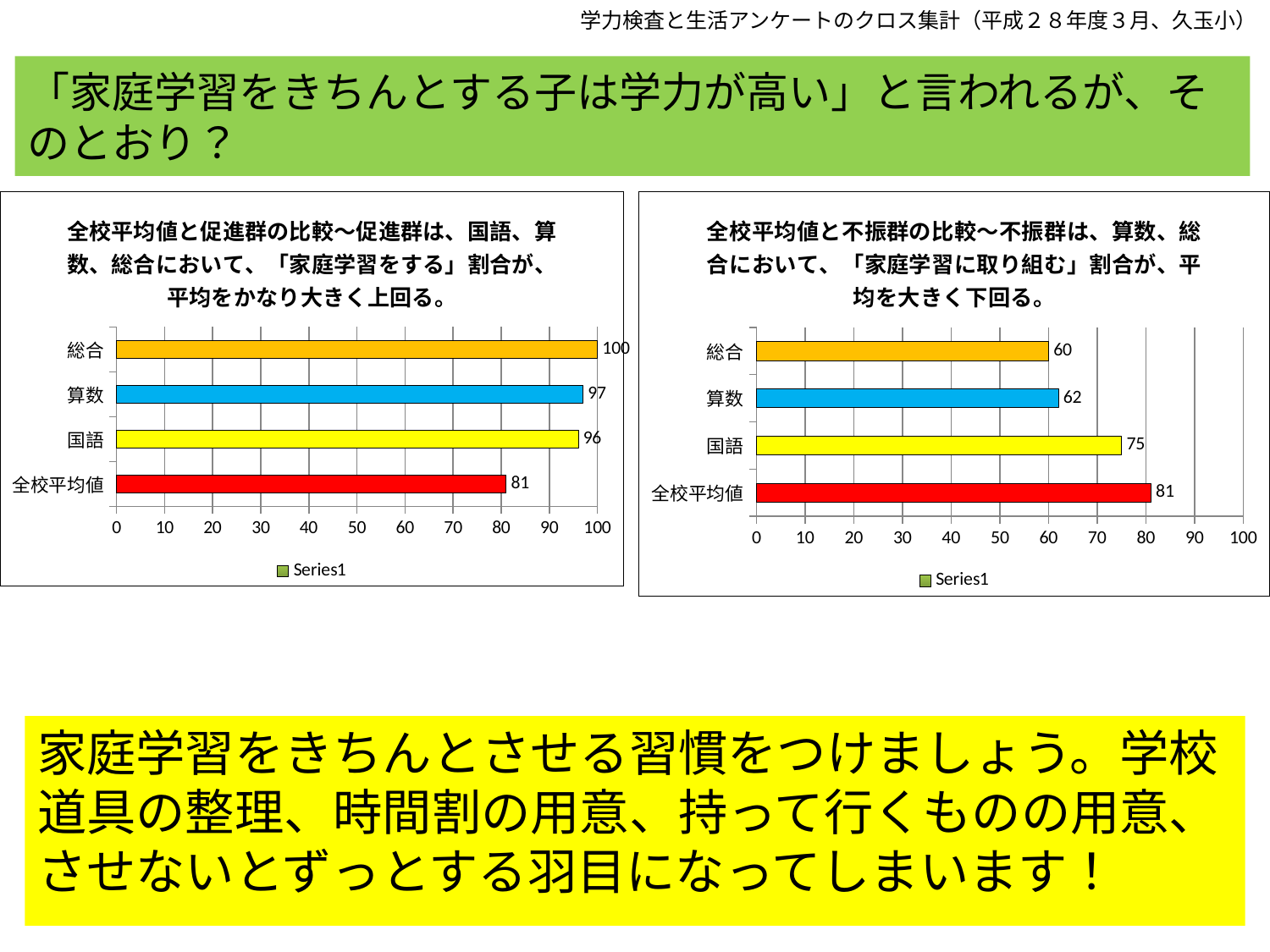

学力検査と生活アンケートのクロス集計（平成２８年度３月、久玉小）
「家庭学習をきちんとする子は学力が高い」と言われるが、そのとおり？

### Chart:

| Category |  |
|---|---|
| 全校平均値 | 81.0 |
| 国語 | 96.0 |
| 算数 | 97.0 |
| 総合 | 100.0 |

### Chart:

| Category |  |
|---|---|
| 全校平均値 | 81.0 |
| 国語 | 75.0 |
| 算数 | 62.0 |
| 総合 | 60.0 |
家庭学習をきちんとさせる習慣をつけましょう。学校道具の整理、時間割の用意、持って行くものの用意、させないとずっとする羽目になってしまいます！